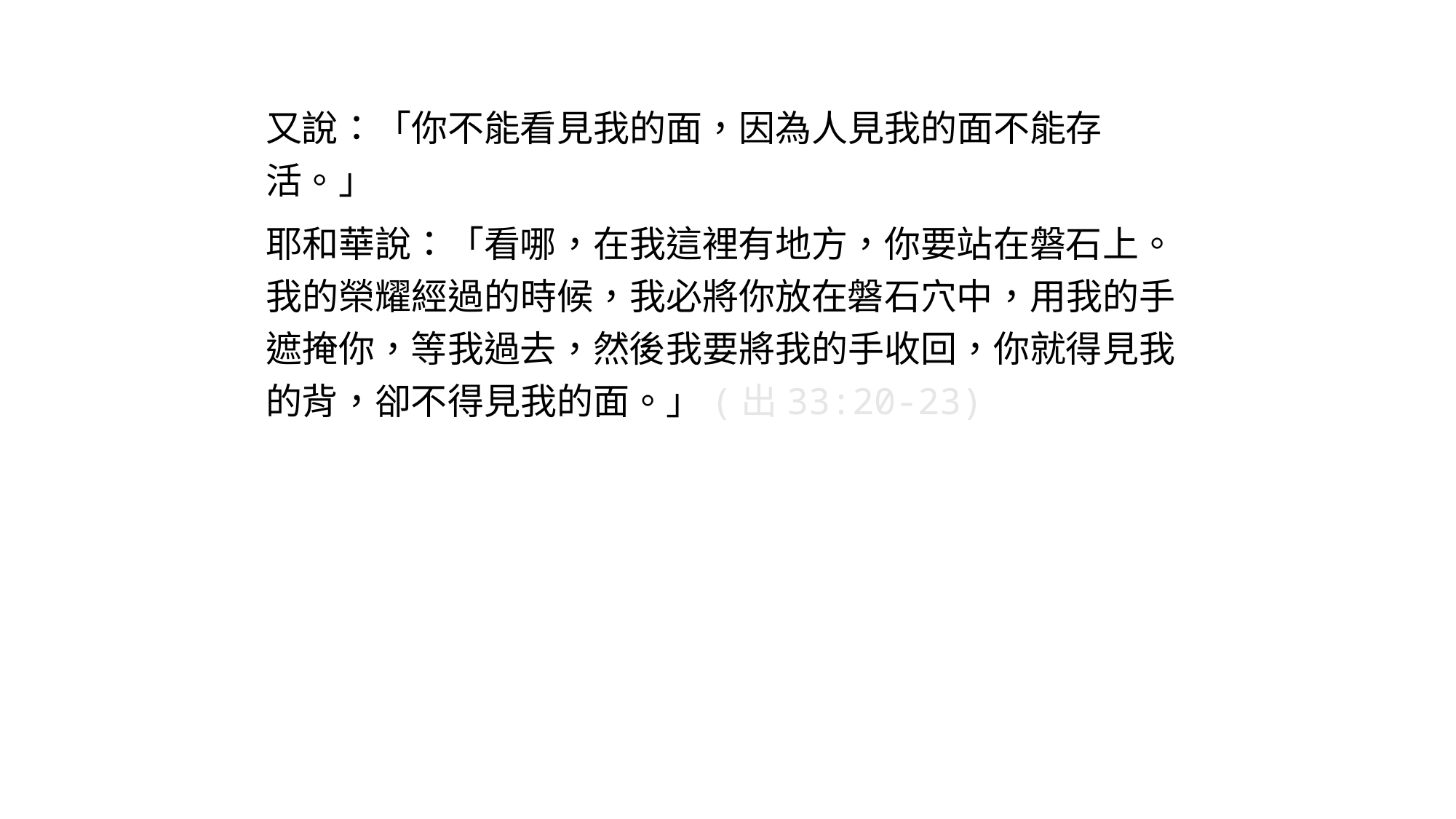

又說：「你不能看見我的面，因為人見我的面不能存活。」
耶和華說：「看哪，在我這裡有地方，你要站在磐石上。我的榮耀經過的時候，我必將你放在磐石穴中，用我的手遮掩你，等我過去，然後我要將我的手收回，你就得見我的背，卻不得見我的面。」(出33:20-23)